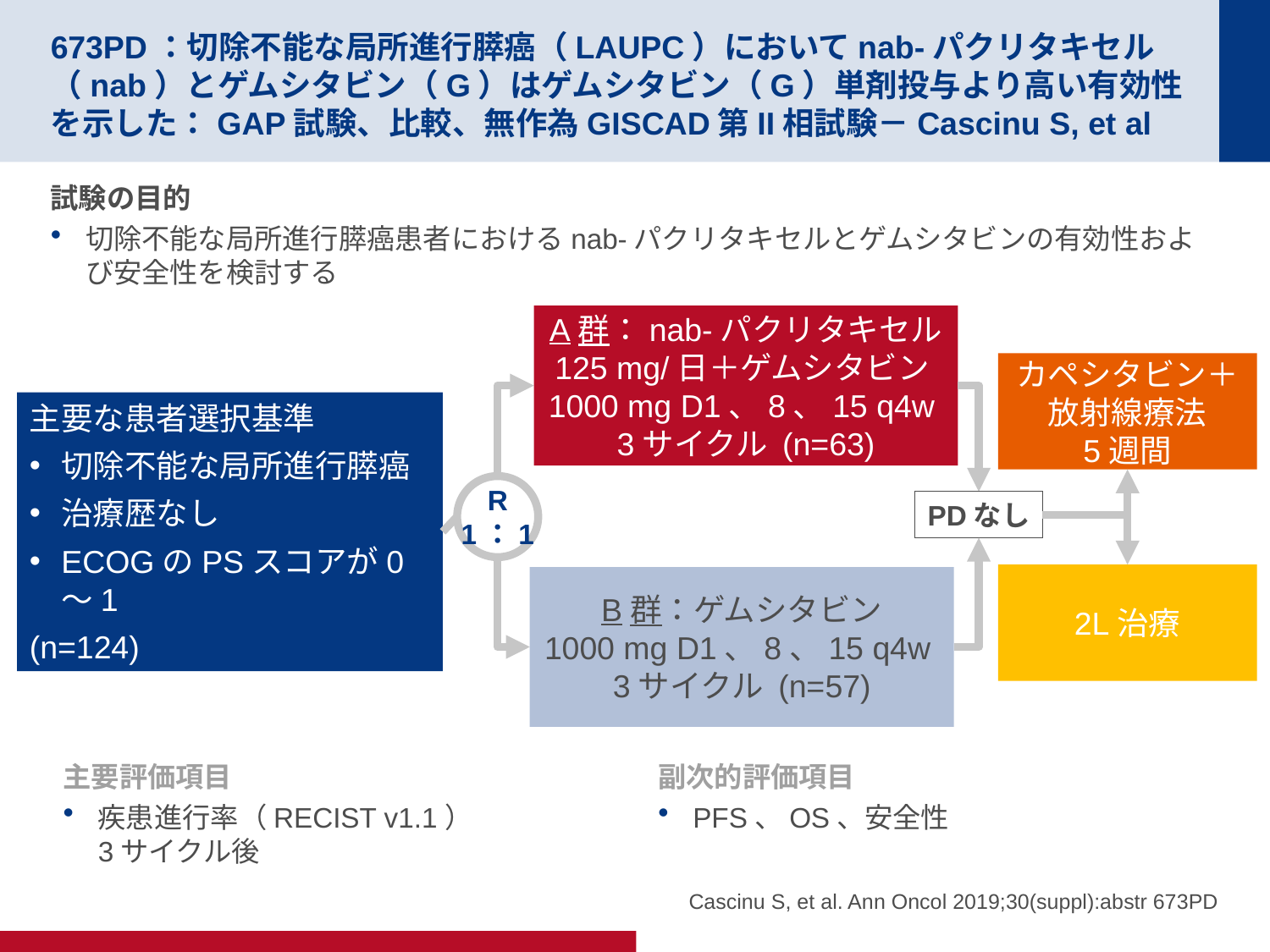

# 673PD：切除不能な局所進行膵癌（LAUPC）においてnab-パクリタキセル（nab）とゲムシタビン（G）はゲムシタビン（G）単剤投与より高い有効性を示した：GAP試験、比較、無作為GISCAD第II相試験－Cascinu S, et al
試験の目的
切除不能な局所進行膵癌患者におけるnab-パクリタキセルとゲムシタビンの有効性および安全性を検討する
A群：nab-パクリタキセル
125 mg/日＋ゲムシタビン1000 mg D1、8、15 q4w
3サイクル (n=63)
カペシタビン＋放射線療法
5週間
主要な患者選択基準
切除不能な局所進行膵癌
治療歴なし
ECOGのPSスコアが0～1
(n=124)
R
1：1
PDなし
2L治療
B群：ゲムシタビン
1000 mg D1、8、15 q4w
3サイクル (n=57)
主要評価項目
疾患進行率（RECIST v1.1）
3サイクル後
副次的評価項目
PFS、OS、安全性
Cascinu S, et al. Ann Oncol 2019;30(suppl):abstr 673PD